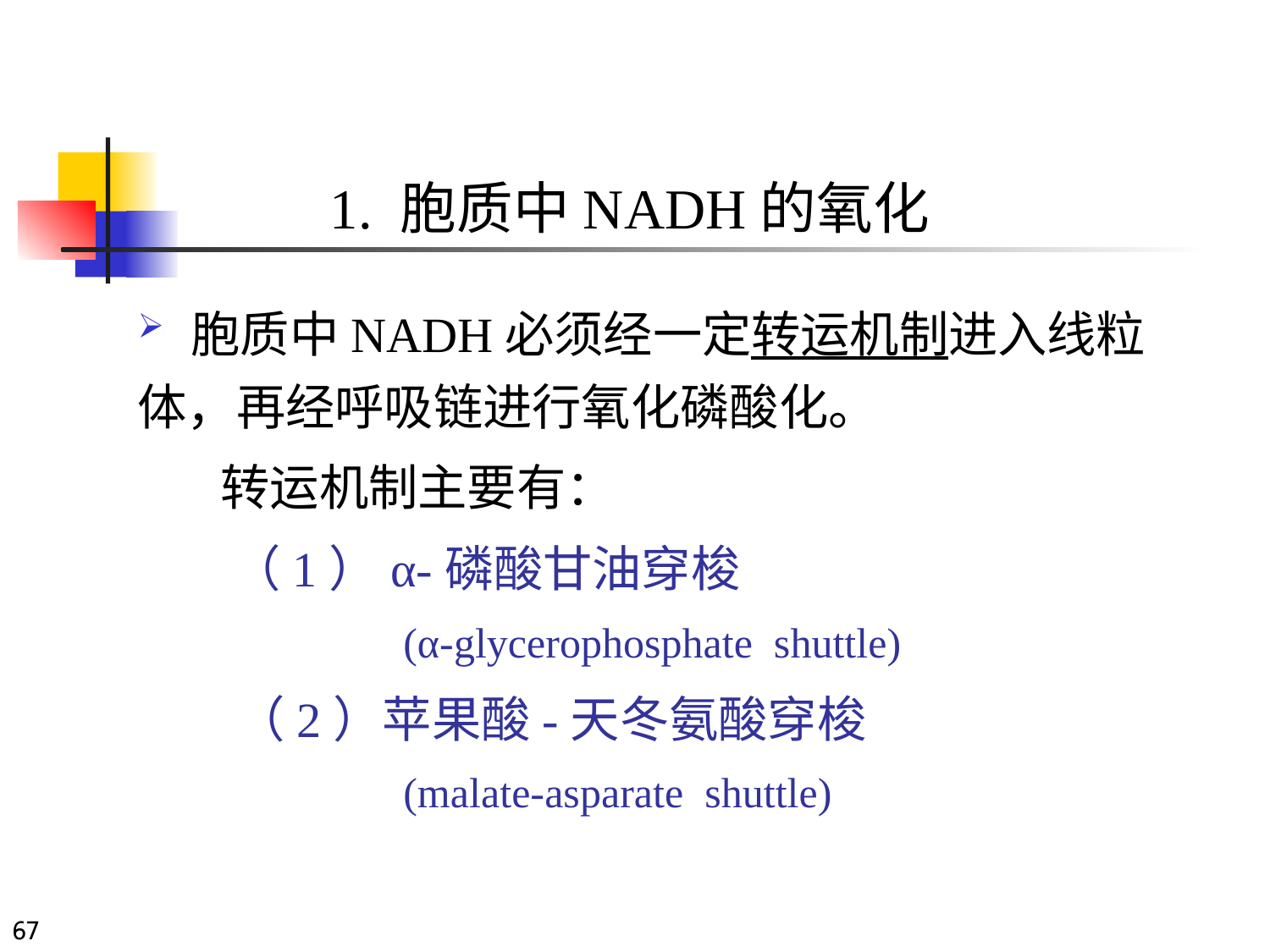

# 1. 胞质中NADH的氧化
 胞质中NADH必须经一定转运机制进入线粒体，再经呼吸链进行氧化磷酸化。
   转运机制主要有：
（1）α-磷酸甘油穿梭
(α-glycerophosphate  shuttle)
 （2）苹果酸-天冬氨酸穿梭
(malate-asparate  shuttle)

67